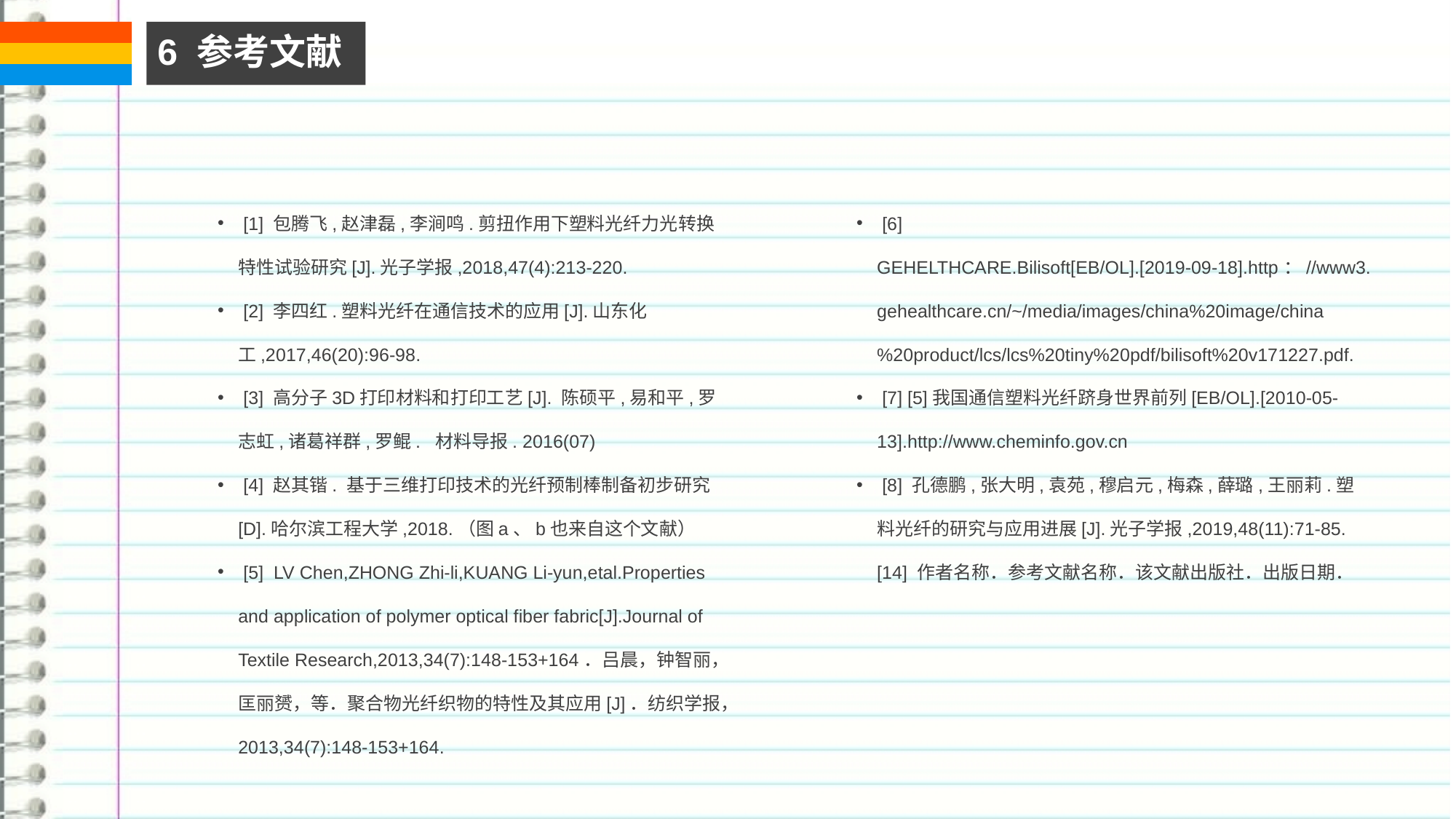

6 参考文献
 [1] 包腾飞,赵津磊,李涧鸣.剪扭作用下塑料光纤力光转换特性试验研究[J].光子学报,2018,47(4):213-220.
 [2] 李四红.塑料光纤在通信技术的应用[J].山东化工,2017,46(20):96-98.
 [3] 高分子3D打印材料和打印工艺[J]. 陈硕平,易和平,罗志虹,诸葛祥群,罗鲲.  材料导报. 2016(07)
 [4] 赵其锴. 基于三维打印技术的光纤预制棒制备初步研究[D].哈尔滨工程大学,2018.（图a、b也来自这个文献）
 [5]  LV Chen,ZHONG Zhi-li,KUANG Li-yun,etal.Properties and application of polymer optical fiber fabric[J].Journal of Textile Research,2013,34(7):148-153+164．吕晨，钟智丽，匡丽赟，等．聚合物光纤织物的特性及其应用[J]．纺织学报，2013,34(7):148-153+164.

 [6]  GEHELTHCARE.Bilisoft[EB/OL].[2019-09-18].http：//www3.gehealthcare.cn/~/media/images/china%20image/china%20product/lcs/lcs%20tiny%20pdf/bilisoft%20v171227.pdf.
 [7] [5]我国通信塑料光纤跻身世界前列[EB/OL].[2010-05-13].http://www.cheminfo.gov.cn
 [8] 孔德鹏,张大明,袁苑,穆启元,梅森,薛璐,王丽莉.塑料光纤的研究与应用进展[J].光子学报,2019,48(11):71-85. [14] 作者名称．参考文献名称．该文献出版社．出版日期．